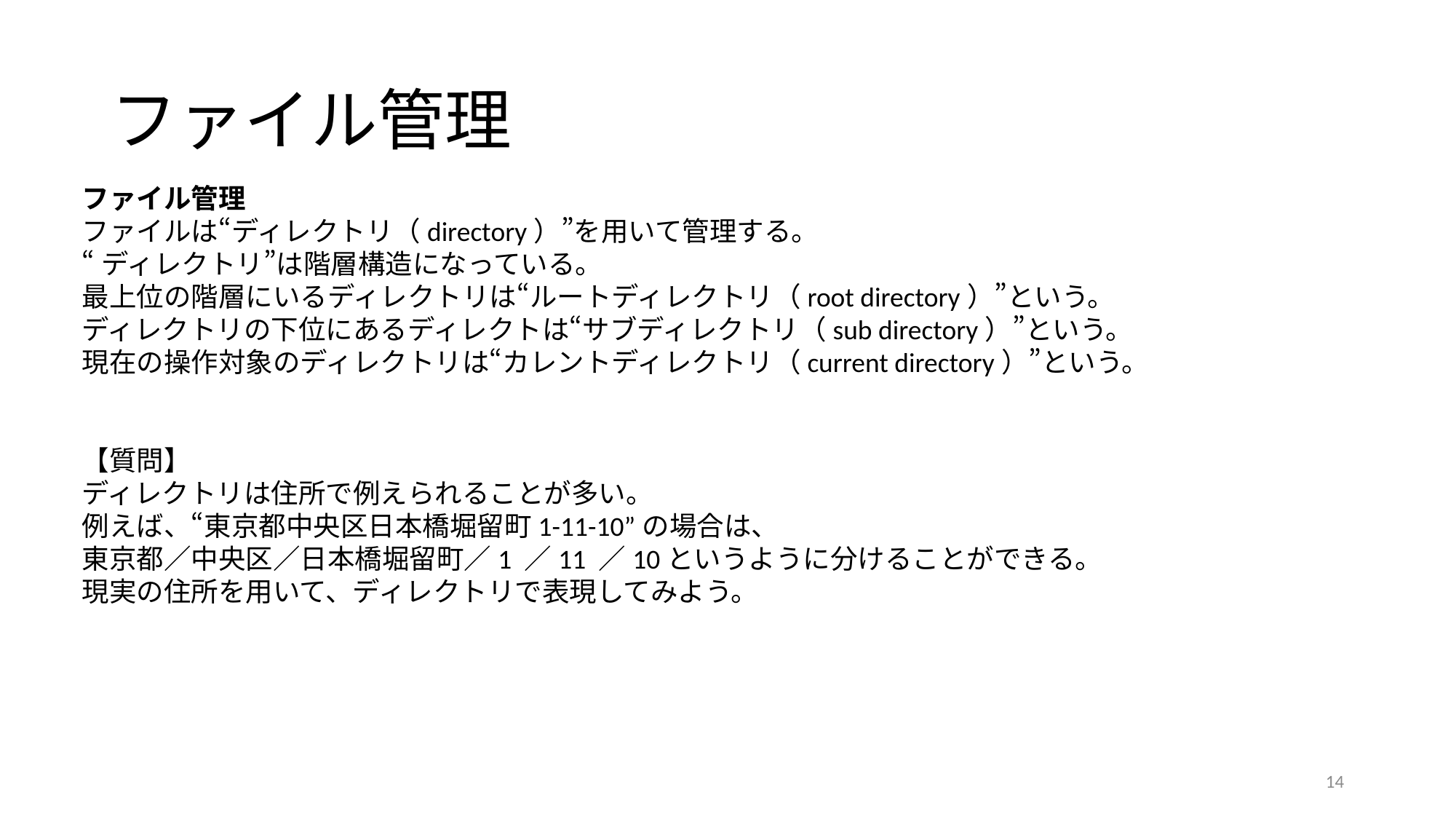

# ファイル管理
ファイル管理
ファイルは“ディレクトリ（directory）”を用いて管理する。
“ディレクトリ”は階層構造になっている。
最上位の階層にいるディレクトリは“ルートディレクトリ（root directory）”という。
ディレクトリの下位にあるディレクトは“サブディレクトリ（sub directory）”という。
現在の操作対象のディレクトリは“カレントディレクトリ（current directory）”という。

【質問】
ディレクトリは住所で例えられることが多い。
例えば、“東京都中央区日本橋堀留町1-11-10”の場合は、
東京都／中央区／日本橋堀留町／1 ／11 ／10というように分けることができる。
現実の住所を用いて、ディレクトリで表現してみよう。

14